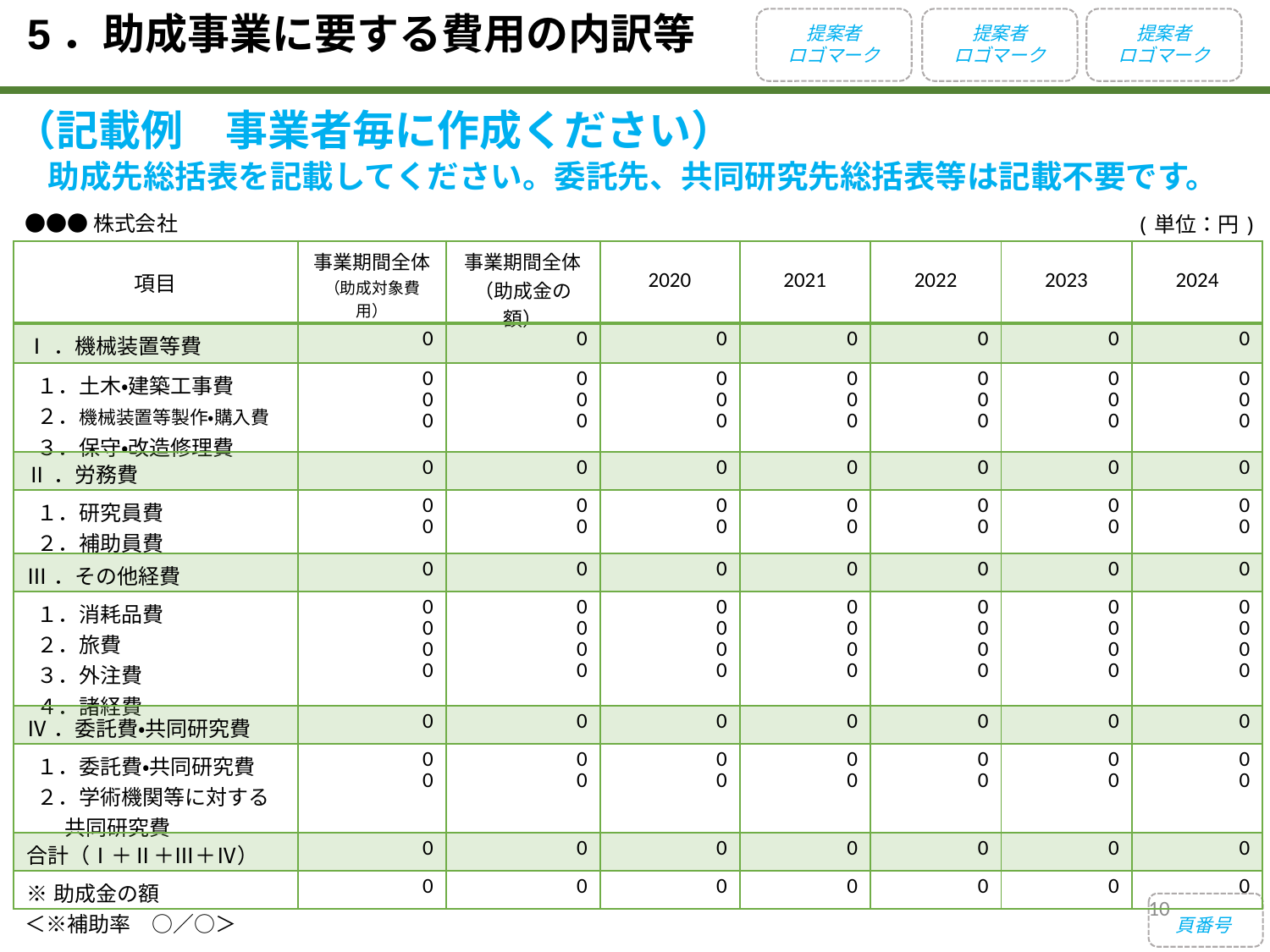

5．助成事業に要する費用の内訳等

提案者
ロゴマーク
提案者
ロゴマーク
提案者
ロゴマーク
（記載例　事業者毎に作成ください）
助成先総括表を記載してください。委託先、共同研究先総括表等は記載不要です。
●●●株式会社
(単位：円)
| 項目 | 事業期間全体 （助成対象費用） | 事業期間全体 （助成金の額） | 2020 | 2021 | 2022 | 2023 | 2024 |
| --- | --- | --- | --- | --- | --- | --- | --- |
| Ⅰ．機械装置等費 | 0 | 0 | 0 | 0 | 0 | 0 | 0 |
| １．土木・建築工事費 ２．機械装置等製作・購入費 ３．保守・改造修理費 | 0 0 0 | 0 0 0 | 0 0 0 | 0 0 0 | 0 0 0 | 0 0 0 | 0 0 0 |
| Ⅱ．労務費 | 0 | 0 | 0 | 0 | 0 | 0 | 0 |
| １．研究員費 ２．補助員費 | 0 0 | 0 0 | 0 0 | 0 0 | 0 0 | 0 0 | 0 0 |
| Ⅲ．その他経費 | 0 | 0 | 0 | 0 | 0 | 0 | 0 |
| １．消耗品費 ２．旅費 ３．外注費 ４．諸経費 | 0 0 0 0 | 0 0 0 0 | 0 0 0 0 | 0 0 0 0 | 0 0 0 0 | 0 0 0 0 | 0 0 0 0 |
| Ⅳ．委託費・共同研究費 | 0 | 0 | 0 | 0 | 0 | 0 | 0 |
| １．委託費・共同研究費 ２．学術機関等に対する 共同研究費 | 0 0 | 0 0 | 0 0 | 0 0 | 0 0 | 0 0 | 0 0 |
| 合計（Ⅰ＋Ⅱ＋Ⅲ＋Ⅳ） | 0 | 0 | 0 | 0 | 0 | 0 | 0 |
| ※助成金の額 | 0 | 0 | 0 | 0 | 0 | 0 | 0 |
10

＜※補助率　○／○＞
頁番号